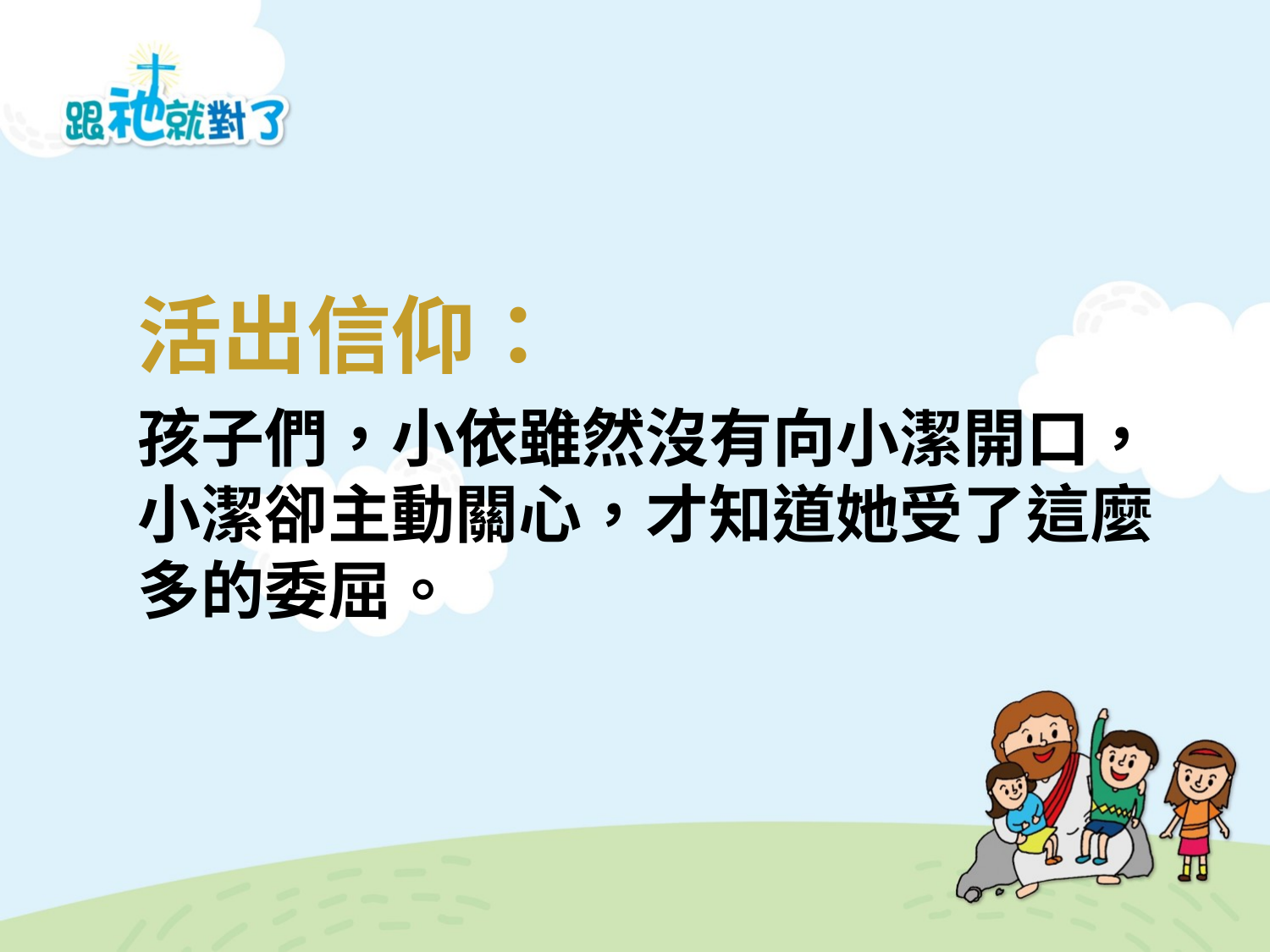

活出信仰：
孩子們，小依雖然沒有向小潔開口，小潔卻主動關心，才知道她受了這麼多的委屈。